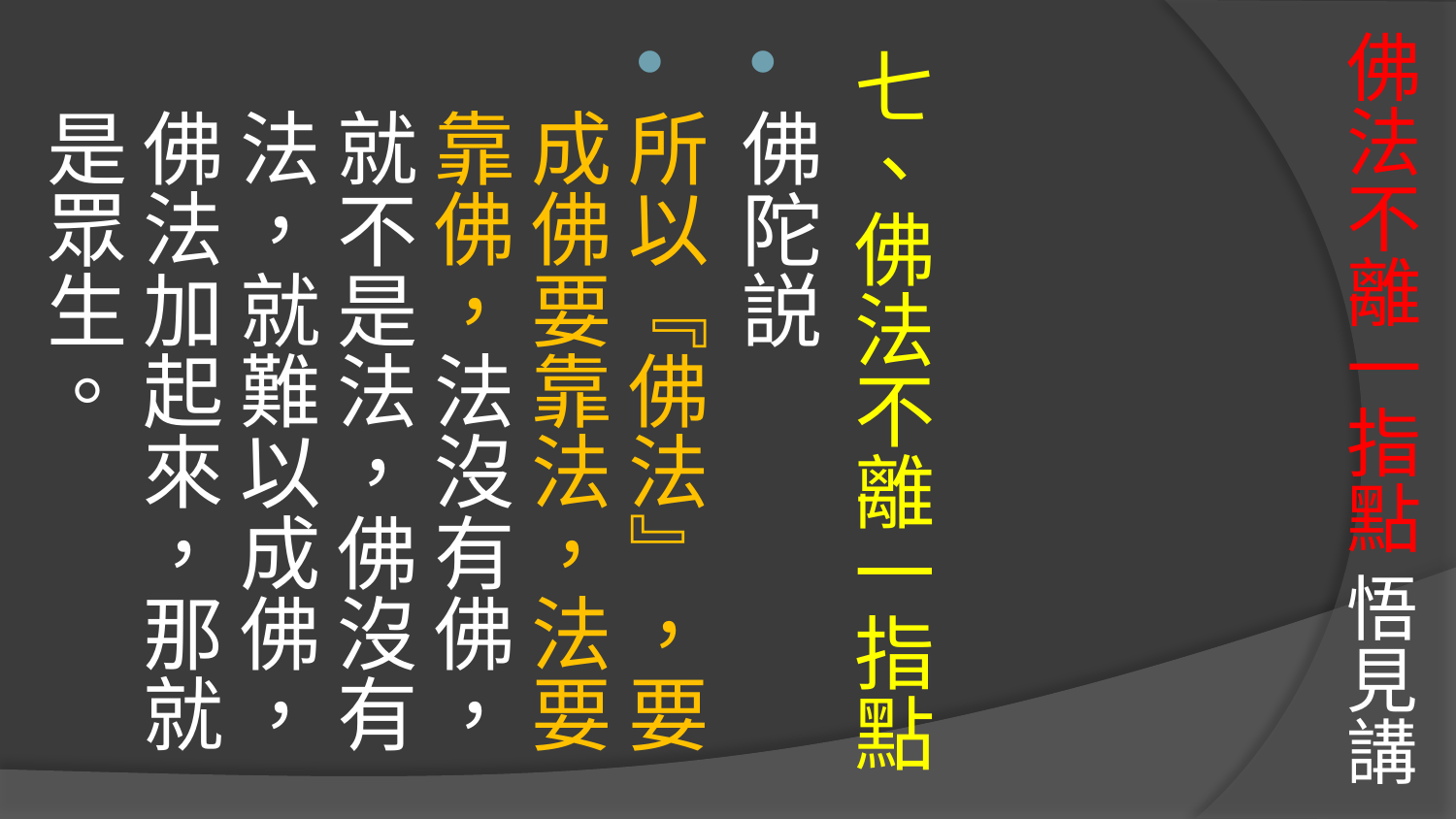

# 佛法不離一指點 悟見講
七、佛法不離一指點
佛陀説
所以『佛法』，要成佛要靠法，法要靠佛，法沒有佛，就不是法，佛沒有法，就難以成佛，佛法加起來，那就是眾生。